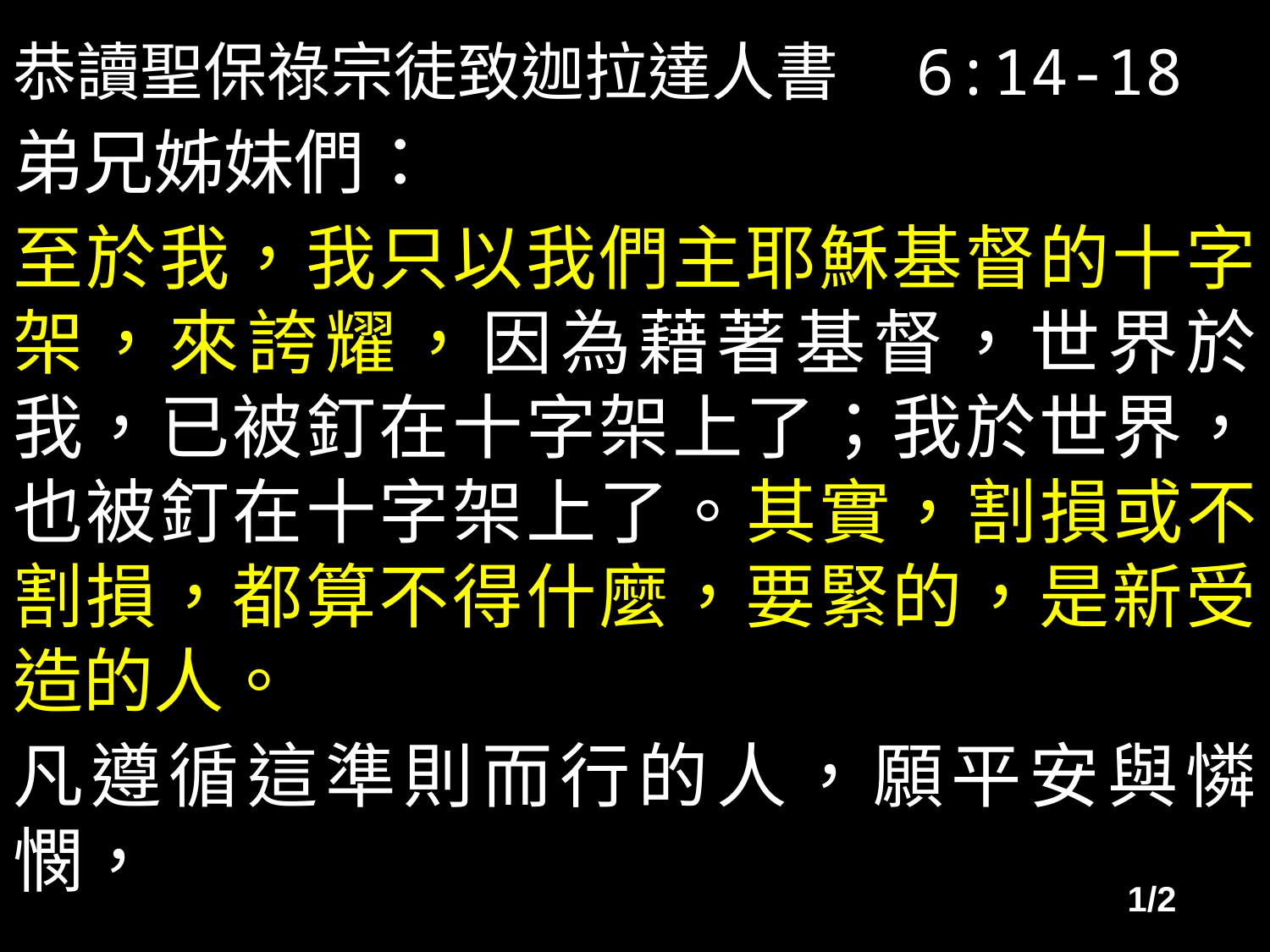

恭讀聖保祿宗徒致迦拉達人書　6:14-18
弟兄姊妹們：
至於我，我只以我們主耶穌基督的十字架，來誇耀，因為藉著基督，世界於我，已被釘在十字架上了；我於世界，也被釘在十字架上了。其實，割損或不割損，都算不得什麼，要緊的，是新受造的人。
凡遵循這準則而行的人，願平安與憐憫，
1/2